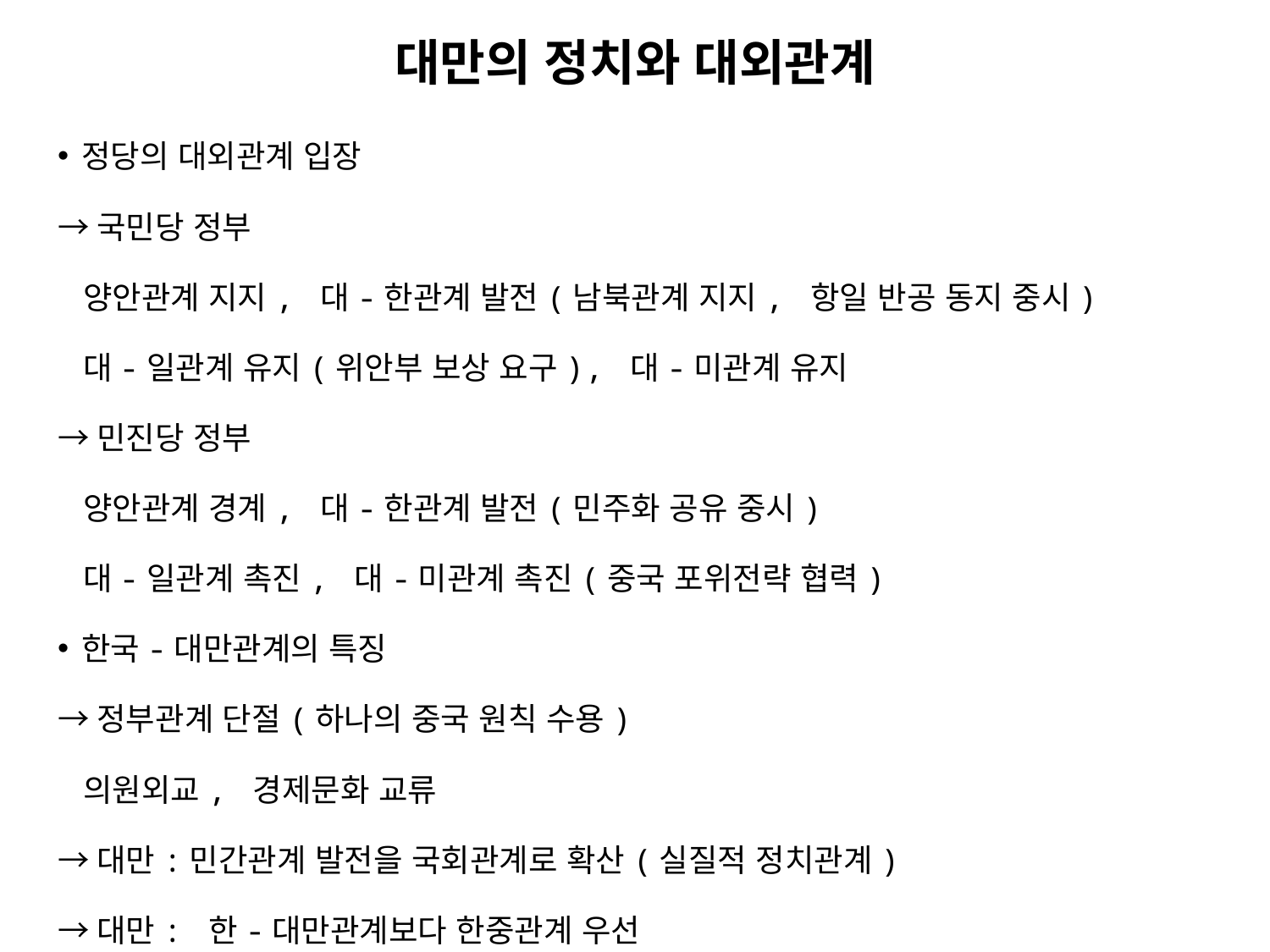

대만의 정치와 대외관계
정당의 대외관계 입장
→국민당 정부
  양안관계 지지, 대-한관계 발전(남북관계 지지, 항일 반공 동지 중시)
  대-일관계 유지(위안부 보상 요구), 대-미관계 유지
→민진당 정부
  양안관계 경계, 대-한관계 발전(민주화 공유 중시)
  대-일관계 촉진, 대-미관계 촉진(중국 포위전략 협력)
한국-대만관계의 특징
→정부관계 단절(하나의 중국 원칙 수용)
  의원외교, 경제문화 교류
→대만:민간관계 발전을 국회관계로 확산(실질적 정치관계)
→대만: 한-대만관계보다 한중관계 우선